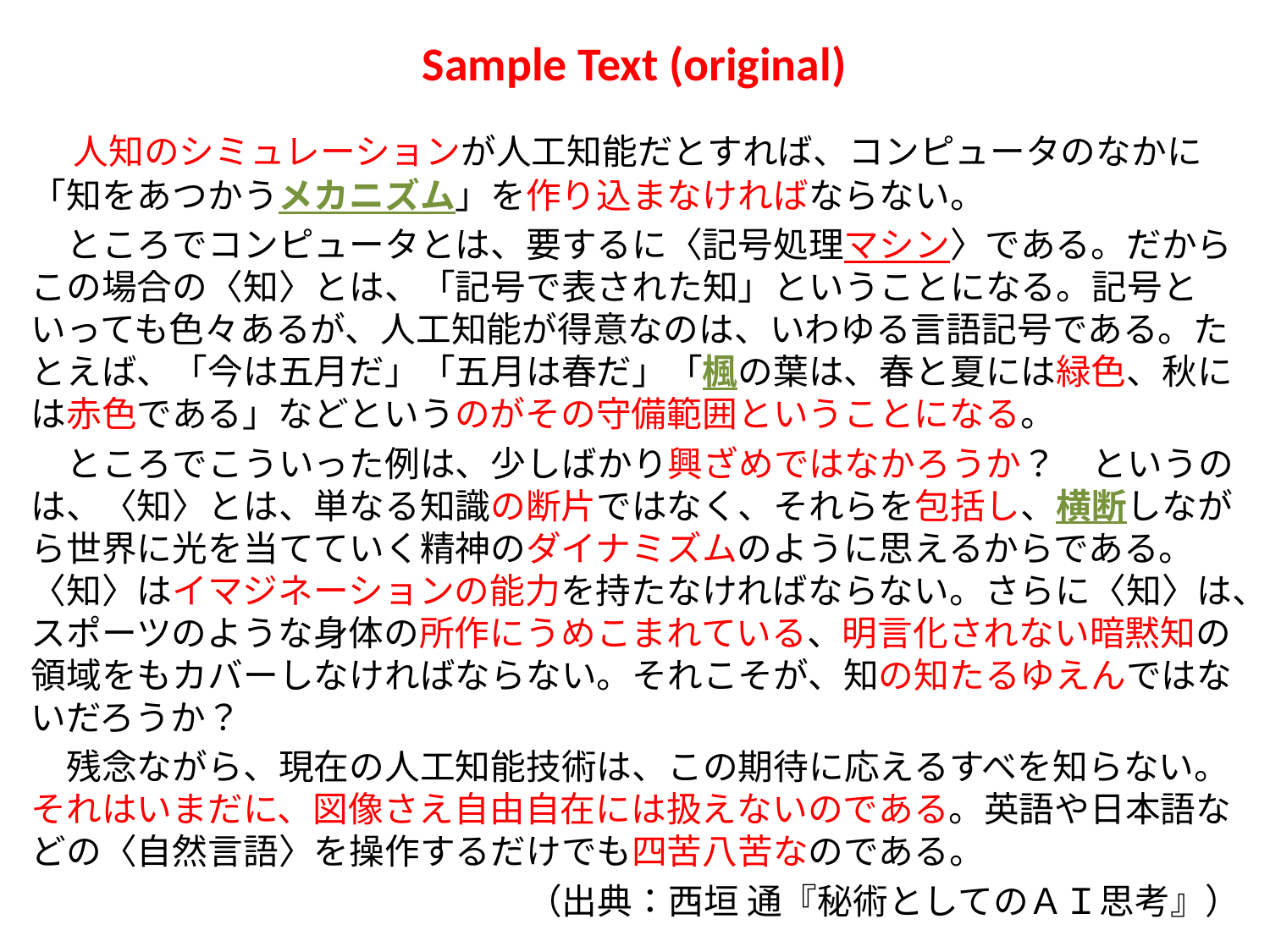

# Sample Text (original)
　人知のシミュレーションが人工知能だとすれば、コンピュータのなかに「知をあつかうメカニズム」を作り込まなければならない。
　ところでコンピュータとは、要するに〈記号処理マシン〉である。だからこの場合の〈知〉とは、「記号で表された知」ということになる。記号といっても色々あるが、人工知能が得意なのは、いわゆる言語記号である。たとえば、「今は五月だ」「五月は春だ」「楓の葉は、春と夏には緑色、秋には赤色である」などというのがその守備範囲ということになる。
　ところでこういった例は、少しばかり興ざめではなかろうか？　というのは、〈知〉とは、単なる知識の断片ではなく、それらを包括し、横断しながら世界に光を当てていく精神のダイナミズムのように思えるからである。〈知〉はイマジネーションの能力を持たなければならない。さらに〈知〉は、スポーツのような身体の所作にうめこまれている、明言化されない暗黙知の領域をもカバーしなければならない。それこそが、知の知たるゆえんではないだろうか？
　残念ながら、現在の人工知能技術は、この期待に応えるすべを知らない。それはいまだに、図像さえ自由自在には扱えないのである。英語や日本語などの〈自然言語〉を操作するだけでも四苦八苦なのである。
（出典：西垣 通『秘術としてのＡＩ思考』）